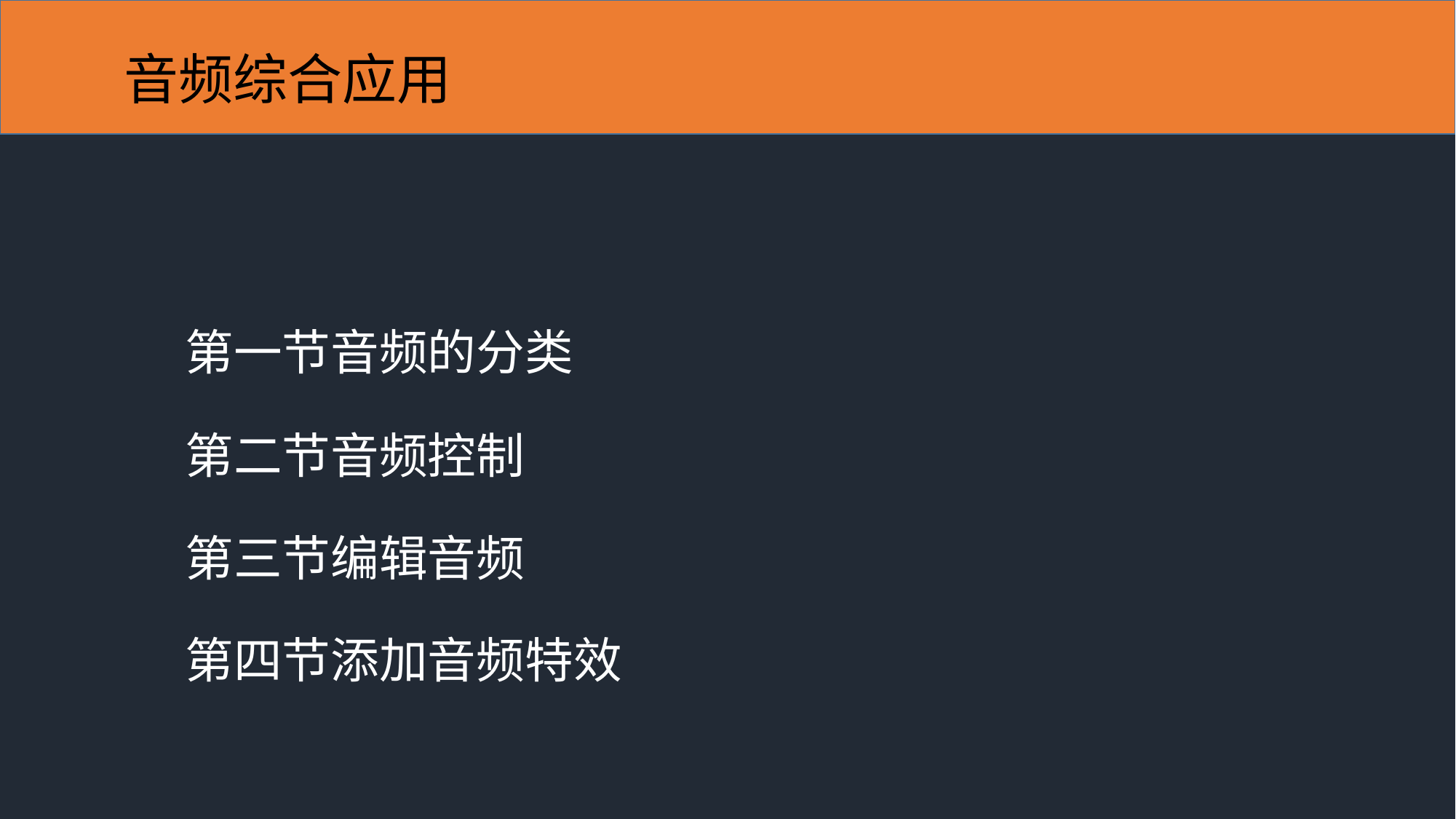

# 音频综合应用
第一节音频的分类
第二节音频控制
第三节编辑音频
第四节添加音频特效